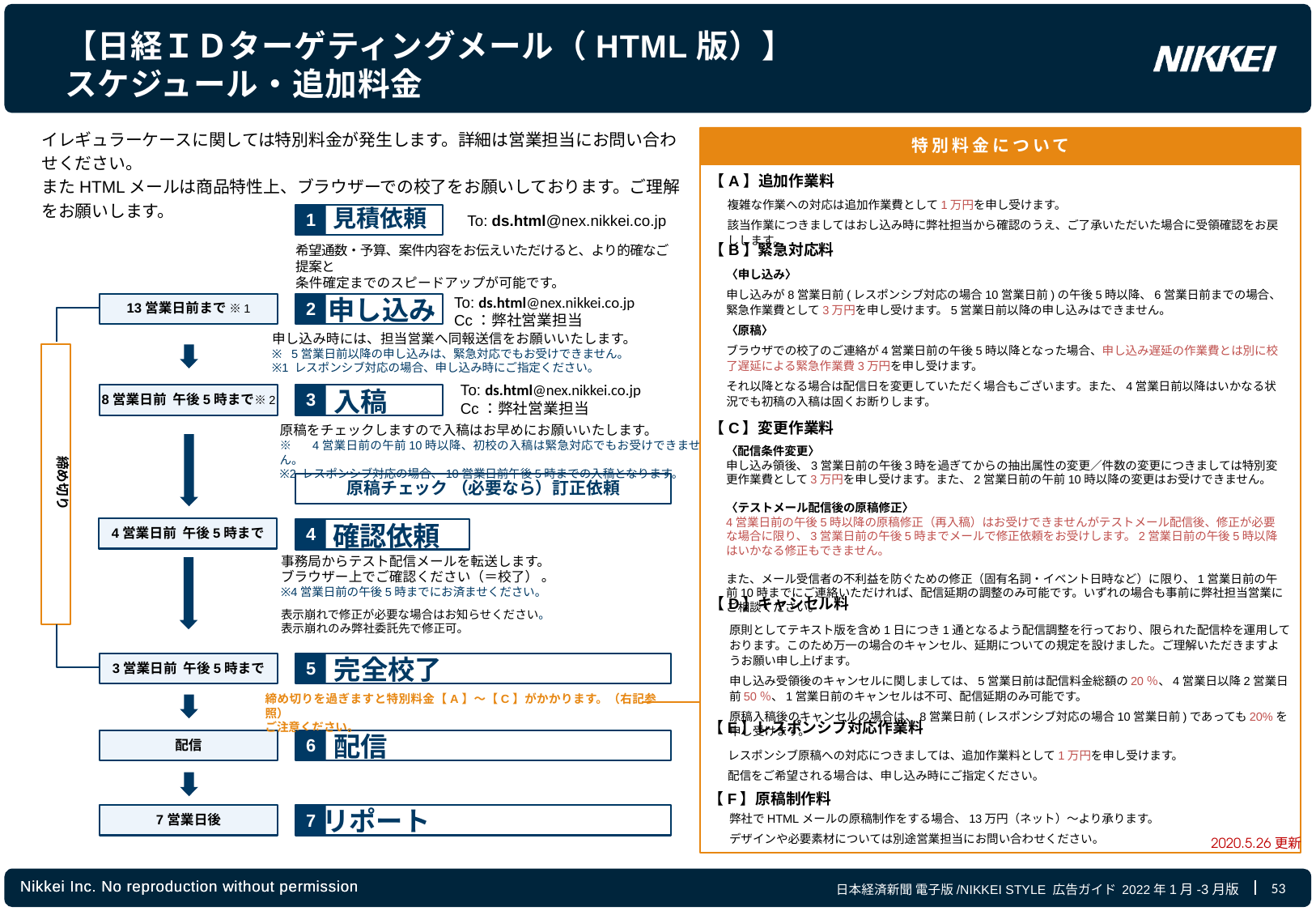

# 【日経ＩＤターゲティングメール（HTML版）】　 スケジュール・追加料金
イレギュラーケースに関しては特別料金が発生します。詳細は営業担当にお問い合わせください。
またHTMLメールは商品特性上、ブラウザーでの校了をお願いしております。ご理解をお願いします。

特別料金について
【A】追加作業料
複雑な作業への対応は追加作業費として1万円を申し受けます。
該当作業につきましてはおし込み時に弊社担当から確認のうえ、ご了承いただいた場合に受領確認をお戻しします。
見積依頼
1

To: ds.html@nex.nikkei.co.jp
【B】緊急対応料
希望通数・予算、案件内容をお伝えいただけると、より的確なご提案と
条件確定までのスピードアップが可能です。
〈申し込み〉
申し込みが8営業日前(レスポンシブ対応の場合10営業日前)の午後5時以降、6営業日前までの場合、緊急作業費として3万円を申し受けます。5営業日前以降の申し込みはできません。
〈原稿〉
ブラウザでの校了のご連絡が4営業日前の午後5時以降となった場合、申し込み遅延の作業費とは別に校了遅延による緊急作業費3万円を申し受けます。
それ以降となる場合は配信日を変更していただく場合もございます。また、4営業日前以降はいかなる状況でも初稿の入稿は固くお断りします。
To: ds.html@nex.nikkei.co.jp
Cc：弊社営業担当
申し込み
2

13営業日前まで ※1

申し込み時には、担当営業へ同報送信をお願いいたします。
※   5営業日前以降の申し込みは、緊急対応でもお受けできません。
※1 レスポンシブ対応の場合、申し込み時にご指定ください。

To: ds.html@nex.nikkei.co.jp
Cc：弊社営業担当
入稿
3
8営業日前  午後5時まで※2

【C】変更作業料
原稿をチェックしますので入稿はお早めにお願いいたします。
※ 　4営業日前の午前10時以降、初校の入稿は緊急対応でもお受けできません。
※2 レスポンシブ対応の場合、10営業日前午後5時までの入稿となります。

〈配信条件変更〉
申し込み領後、3営業日前の午後３時を過ぎてからの抽出属性の変更／件数の変更につきましては特別変更作業費として3万円を申し受けます。また、2営業日前の午前10時以降の変更はお受けできません。

〈テストメール配信後の原稿修正〉
4営業日前の午後5時以降の原稿修正（再入稿）はお受けできませんがテストメール配信後、修正が必要な場合に限り、3営業日前の午後5時までメールで修正依頼をお受けします。2営業日前の午後5時以降はいかなる修正もできません。

また、メール受信者の不利益を防ぐための修正（固有名詞・イベント日時など）に限り、1営業日前の午前10時までにご連絡いただければ、配信延期の調整のみ可能です。いずれの場合も事前に弊社担当営業にご相談ください。
締め切り
原稿チェック （必要なら）訂正依頼

確認依頼
4

4営業日前  午後5時まで

事務局からテスト配信メールを転送します。
ブラウザー上でご確認ください（＝校了） 。
※4営業日前の午後5時までにお済ませください。

表示崩れで修正が必要な場合はお知らせください。
表示崩れのみ弊社委託先で修正可。

【D】キャンセル料
原則としてテキスト版を含め1日につき1通となるよう配信調整を行っており、限られた配信枠を運用しております。このため万一の場合のキャンセル、延期についての規定を設けました。ご理解いただきますようお願い申し上げます。
申し込み受領後のキャンセルに関しましては、5営業日前は配信料金総額の20％、4営業日以降2営業日前50％、1営業日前のキャンセルは不可、配信延期のみ可能です。
原稿入稿後のキャンセルの場合は、8営業日前(レスポンシブ対応の場合10営業日前)であっても20%を申し受けます。

完全校了
5

3営業日前  午後5時まで

締め切りを過ぎますと特別料金【A】〜【C】がかかります。（右記参照）
ご注意ください。

【E】レスポンシブ対応作業料
配信
6

配信

レスポンシブ原稿への対応につきましては、追加作業料として1万円を申し受けます。
配信をご希望される場合は、申し込み時にご指定ください。

【F】原稿制作料
リポート
7

7営業日後

弊社でHTMLメールの原稿制作をする場合、13万円（ネット）～より承ります。
デザインや必要素材については別途営業担当にお問い合わせください。
2020.5.26更新